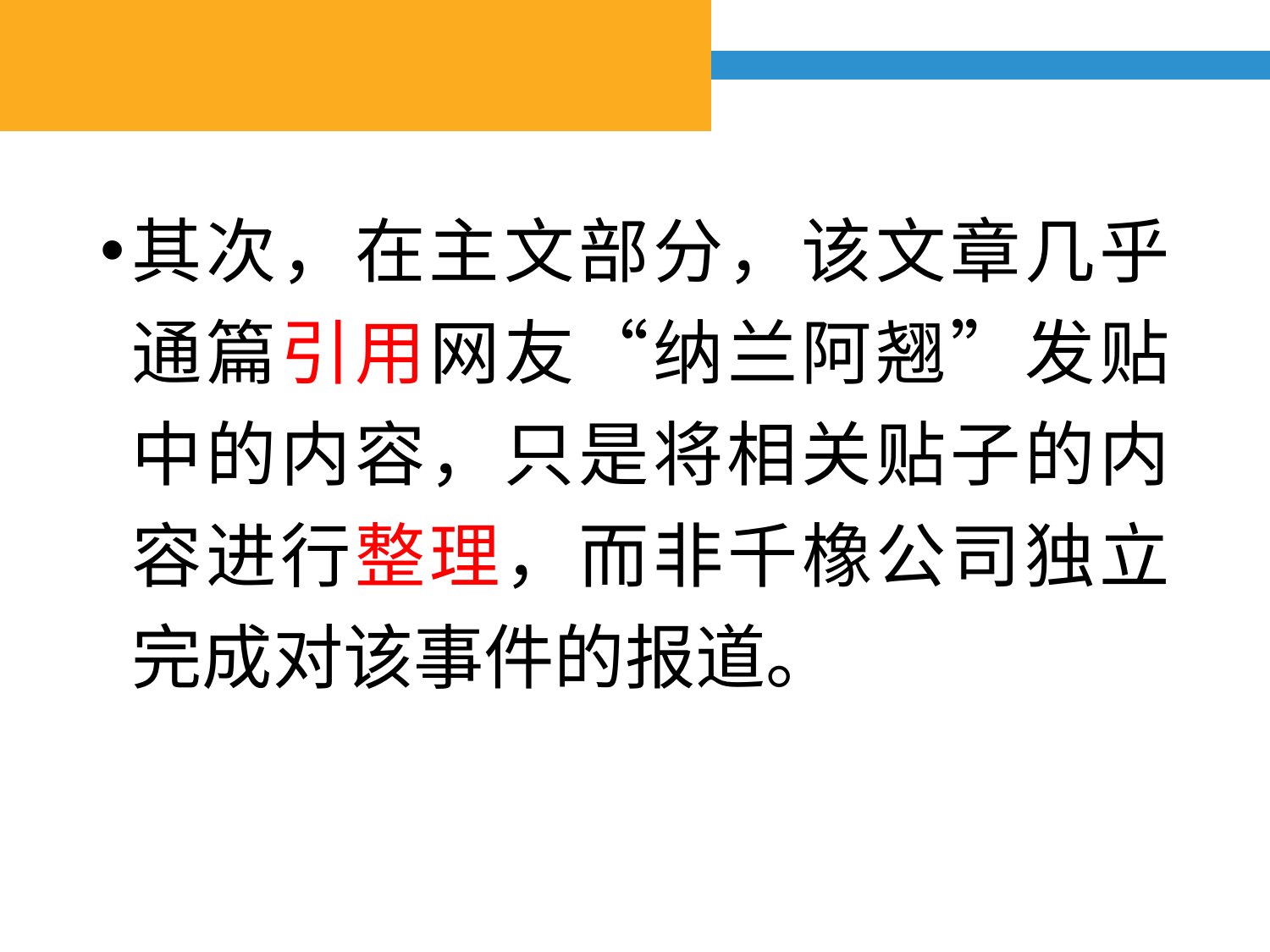

#
其次，在主文部分，该文章几乎通篇引用网友“纳兰阿翘”发贴中的内容，只是将相关贴子的内容进行整理，而非千橡公司独立完成对该事件的报道。